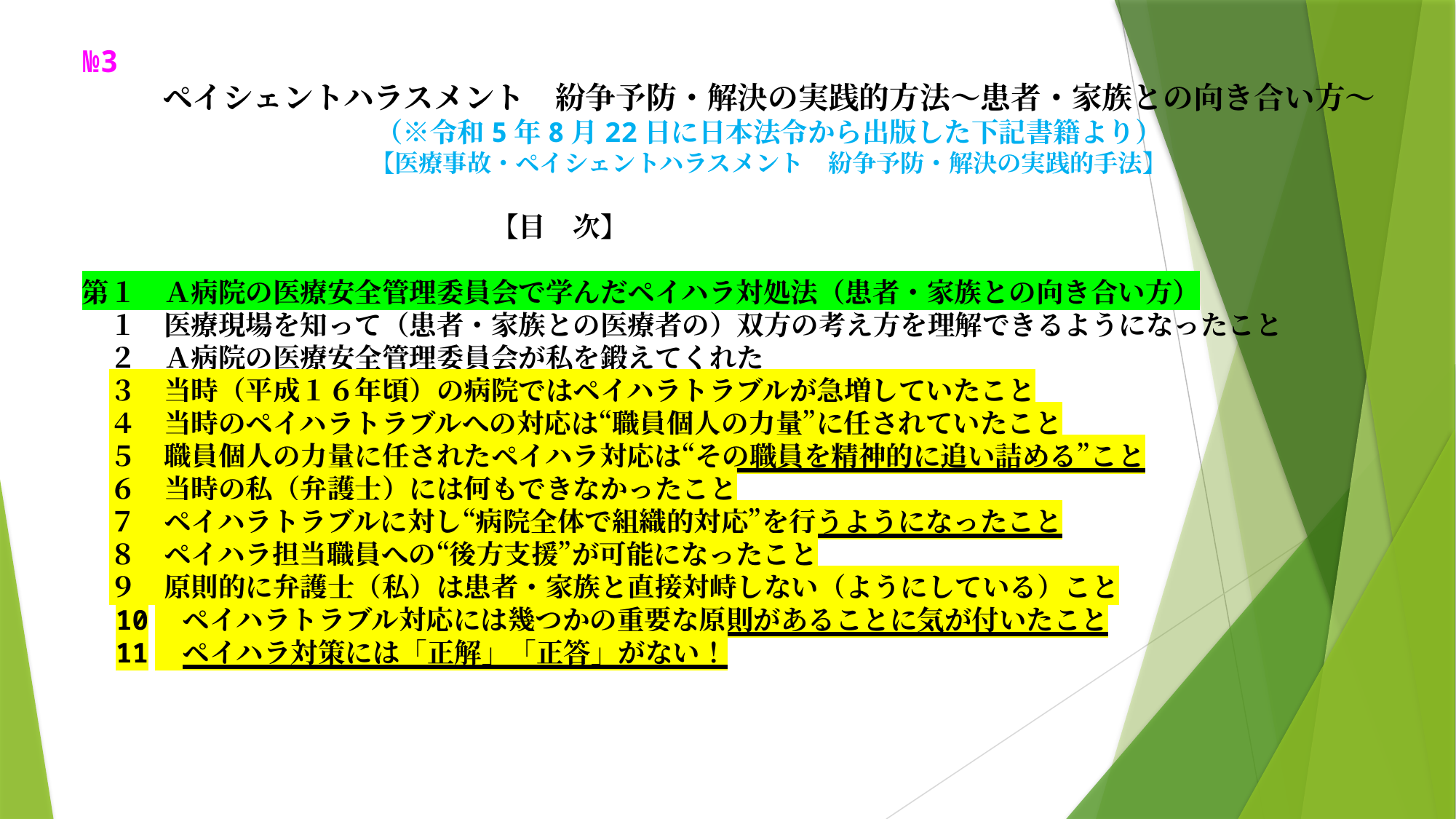

№3
ペイシェントハラスメント　紛争予防・解決の実践的方法～患者・家族との向き合い方～
（※令和5年8月22日に日本法令から出版した下記書籍より）
【医療事故・ペイシェントハラスメント　紛争予防・解決の実践的手法】

　　　　　　　　　　　　　　　【目　次】

第１　Ａ病院の医療安全管理委員会で学んだペイハラ対処法（患者・家族との向き合い方）
　１　医療現場を知って（患者・家族との医療者の）双方の考え方を理解できるようになったこと
　２　Ａ病院の医療安全管理委員会が私を鍛えてくれた
　３　当時（平成１６年頃）の病院ではペイハラトラブルが急増していたこと
　４　当時のペイハラトラブルへの対応は“職員個人の力量”に任されていたこと
　５　職員個人の力量に任されたペイハラ対応は“その職員を精神的に追い詰める”こと
　６　当時の私（弁護士）には何もできなかったこと
　７　ペイハラトラブルに対し“病院全体で組織的対応”を行うようになったこと
　８　ペイハラ担当職員への“後方支援”が可能になったこと
　９　原則的に弁護士（私）は患者・家族と直接対峙しない（ようにしている）こと
　10　ペイハラトラブル対応には幾つかの重要な原則があることに気が付いたこと
　11　ペイハラ対策には「正解」「正答」がない！